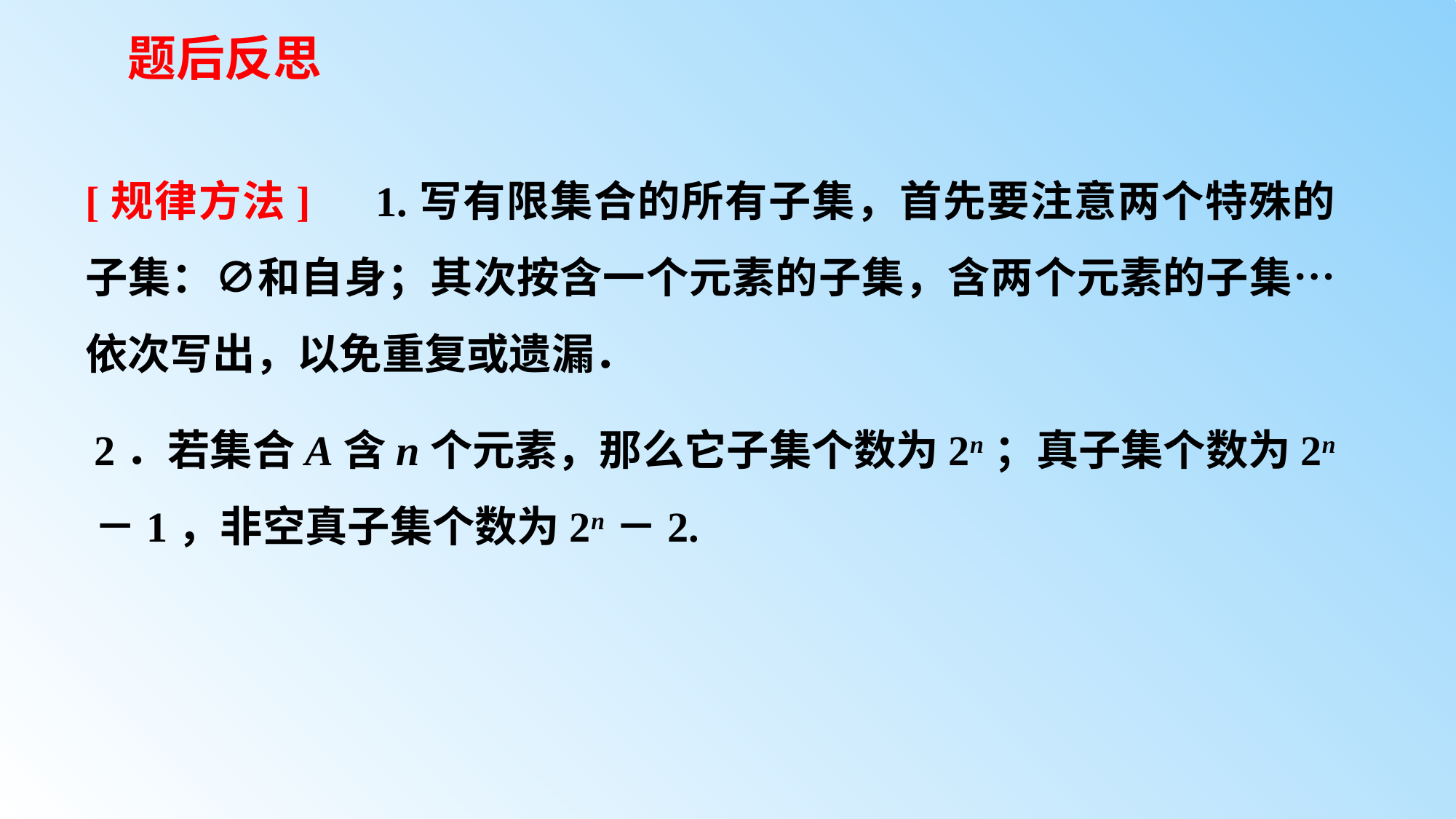

# 题后反思
[规律方法]　1.写有限集合的所有子集，首先要注意两个特殊的子集：∅和自身；其次按含一个元素的子集，含两个元素的子集…依次写出，以免重复或遗漏．
2．若集合A含n个元素，那么它子集个数为2n；真子集个数为2n－1，非空真子集个数为2n－2.